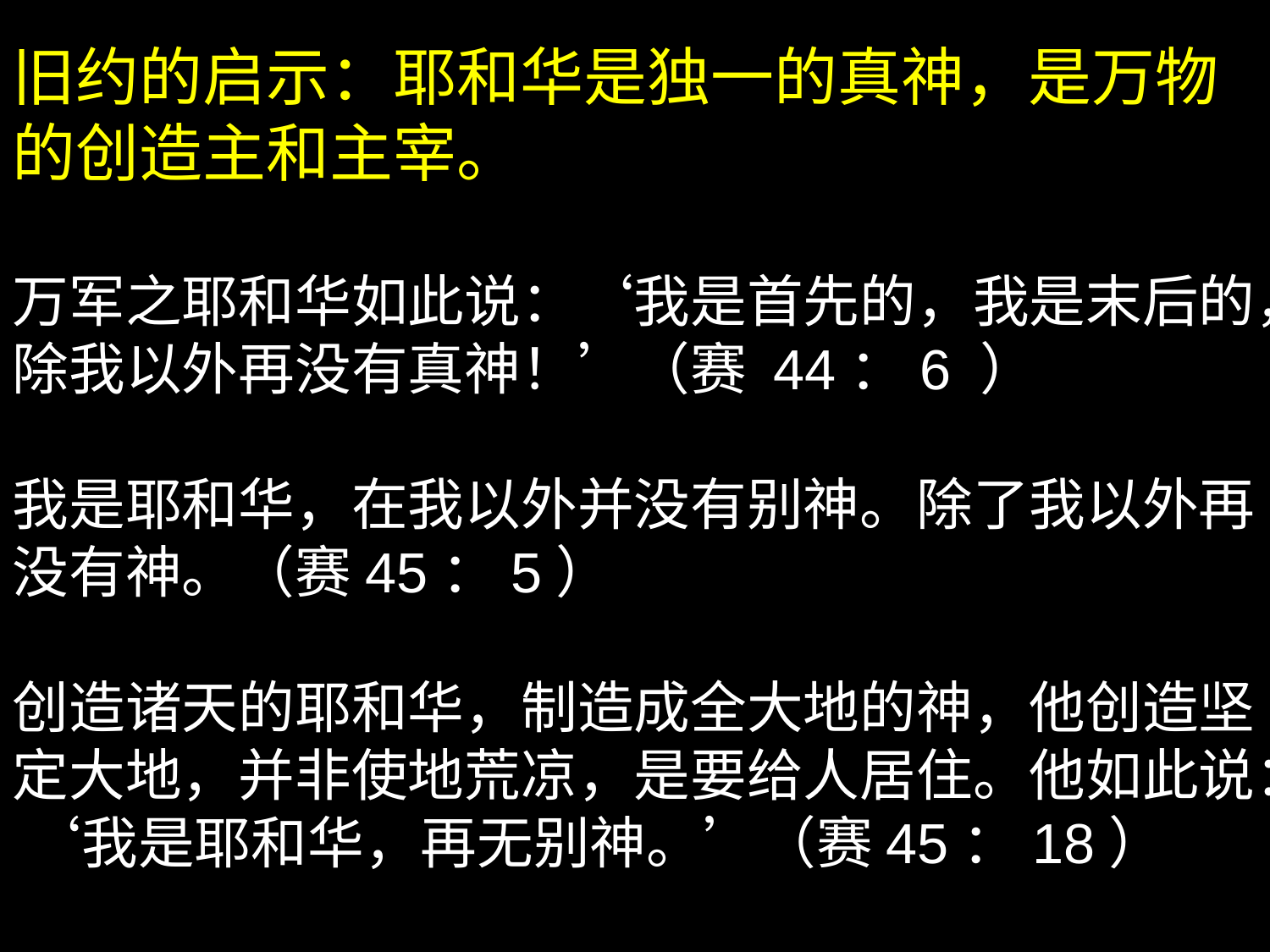

旧约的启示：耶和华是独一的真神，是万物的创造主和主宰。

万军之耶和华如此说：‘我是首先的，我是末后的，除我以外再没有真神！’（赛 44：6 ）

我是耶和华，在我以外并没有别神。除了我以外再没有神。（赛45：5）

创造诸天的耶和华，制造成全大地的神，他创造坚定大地，并非使地荒凉，是要给人居住。他如此说： ‘我是耶和华，再无别神。’（赛45：18）